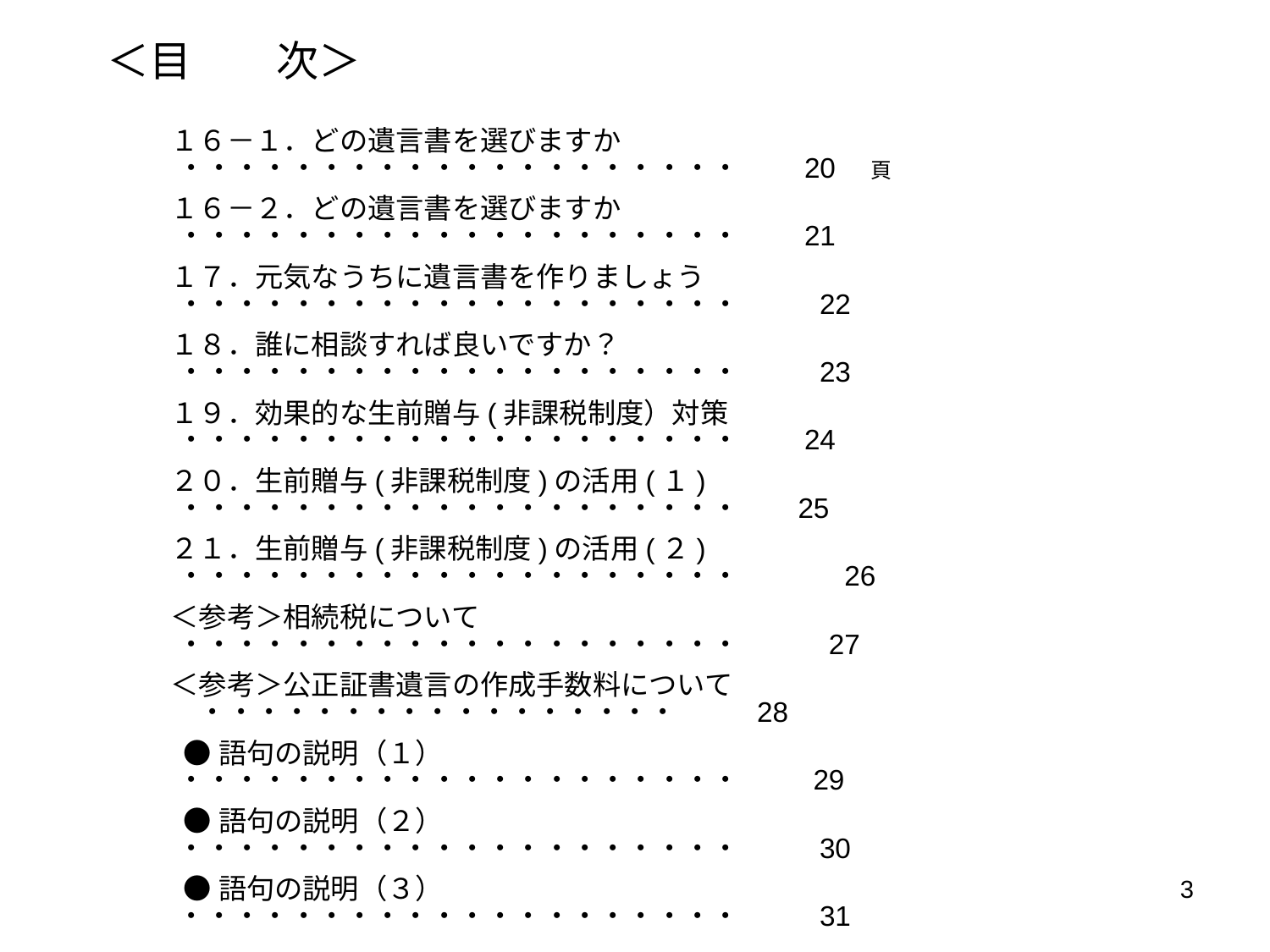

＜目　　次＞

１６－１．どの遺言書を選びますか　　　         ・・・・・・・・・・・・・・・・・・・・         20　頁
１６－２．どの遺言書を選びますか	           ・・・・・・・・・・・・・・・・・・・・         21
１７．元気なうちに遺言書を作りましょう         ・・・・・・・・・・・・・・・・・・・・ 　      22
１８．誰に相談すれば良いですか？	           ・・・・・・・・・・・・・・・・・・・・ 　      23
１９．効果的な生前贈与(非課税制度）対策    ・・・・・・・・・・・・・・・・・・・・         24
２０．生前贈与(非課税制度)の活用(１)　　      ・・・・・・・・・・・・・・・・・・・・        25
２１．生前贈与(非課税制度)の活用(２)　　　　 ・・・・・・・・・・・・・・・・・・・・　　　  26
＜参考＞相続税について　　	            ・・・・・・・・・・・・・・・・・・・・　　    27
＜参考＞公正証書遺言の作成手数料について　・・・・・・・・・・・・・・・・・ 　      28
  ●語句の説明（１）　　　　　　　　　　　　　　　    ・・・・・・・・・・・・・・・・・・・・ 　     29
  ●語句の説明（２）　　　　　　　　　 　　　　　    ・・・・・・・・・・・・・・・・・・・・  　     30
  ●語句の説明（３）		            ・・・・・・・・・・・・・・・・・・・・　       31
3